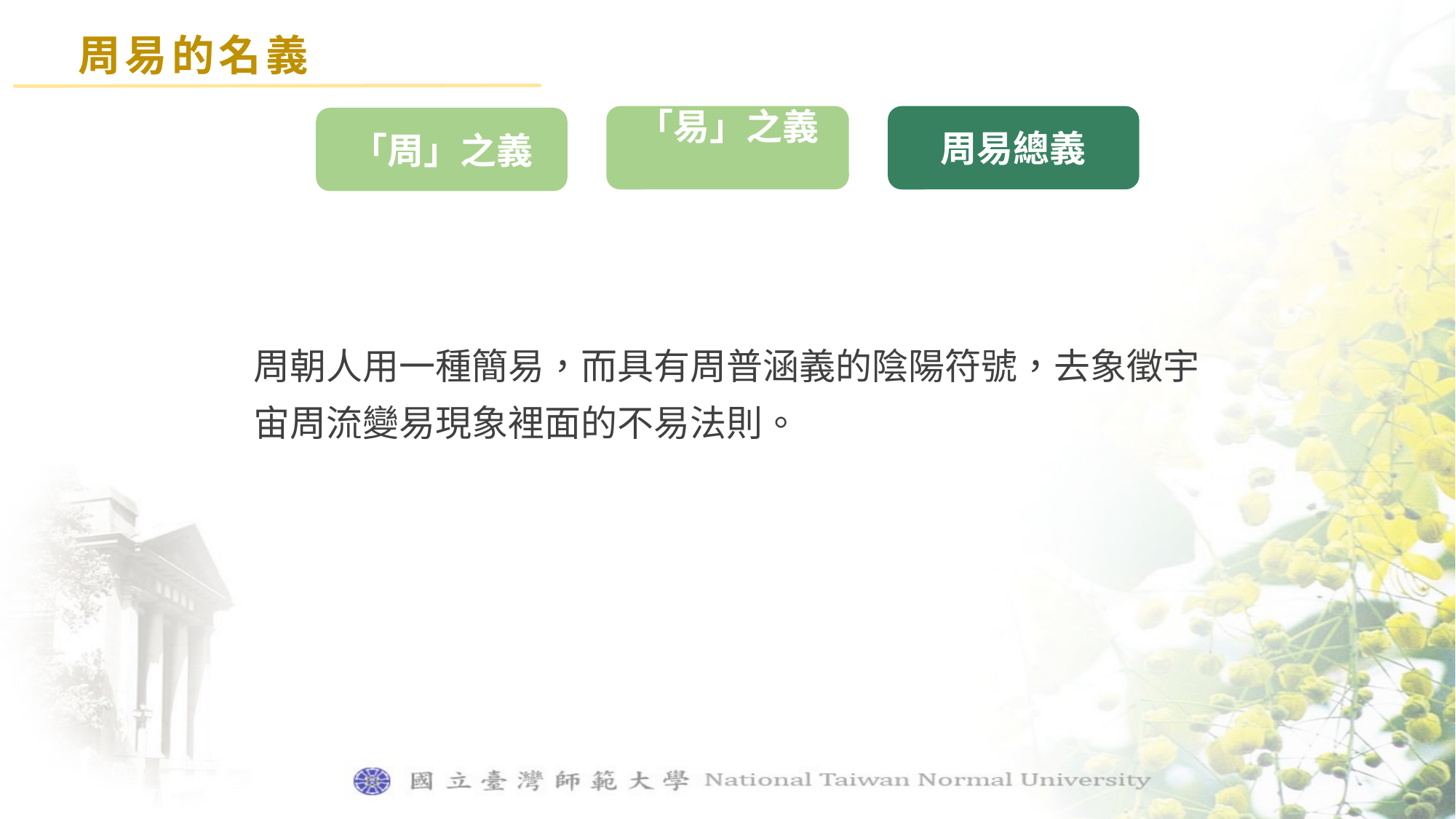

周易的名義
周易總義
「易」之義
「周」之義
周朝人用一種簡易，而具有周普涵義的陰陽符號，去象徵宇宙周流變易現象裡面的不易法則。